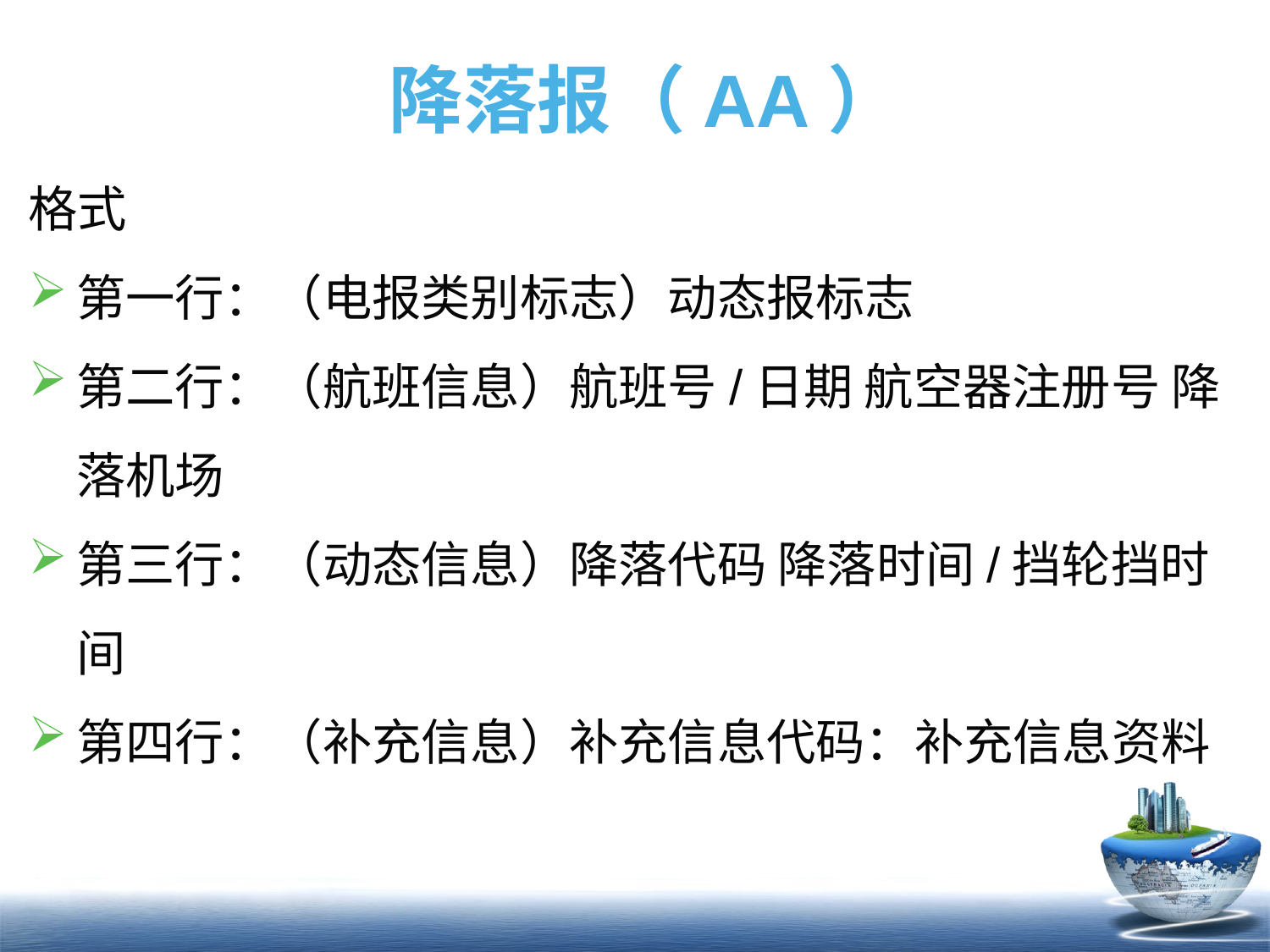

# 降落报（AA）
格式
第一行：（电报类别标志）动态报标志
第二行：（航班信息）航班号/日期 航空器注册号 降落机场
第三行：（动态信息）降落代码 降落时间/挡轮挡时间
第四行：（补充信息）补充信息代码：补充信息资料